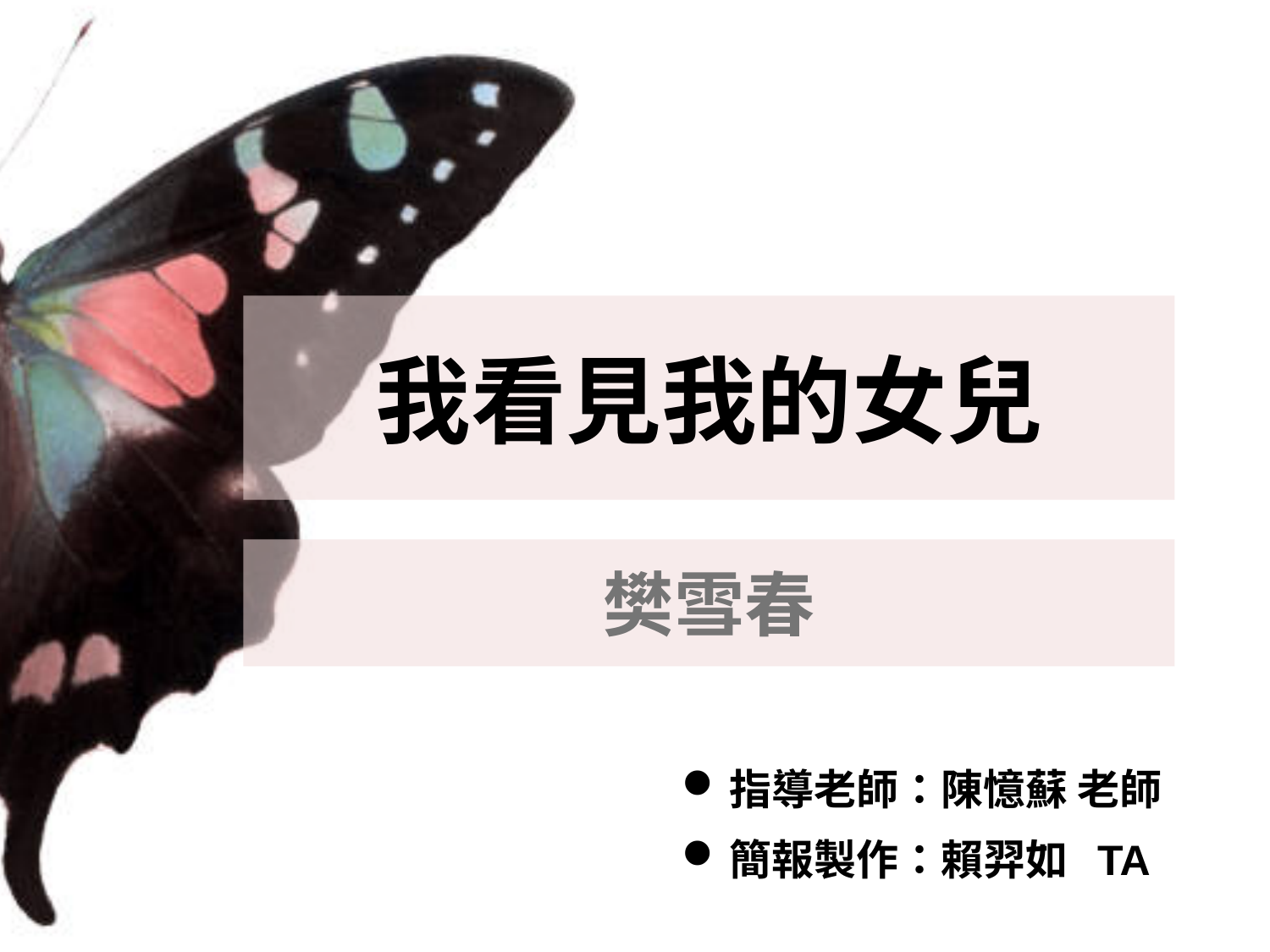

# 我看見我的女兒
樊雪春
指導老師：陳憶蘇 老師
簡報製作：賴羿如  TA